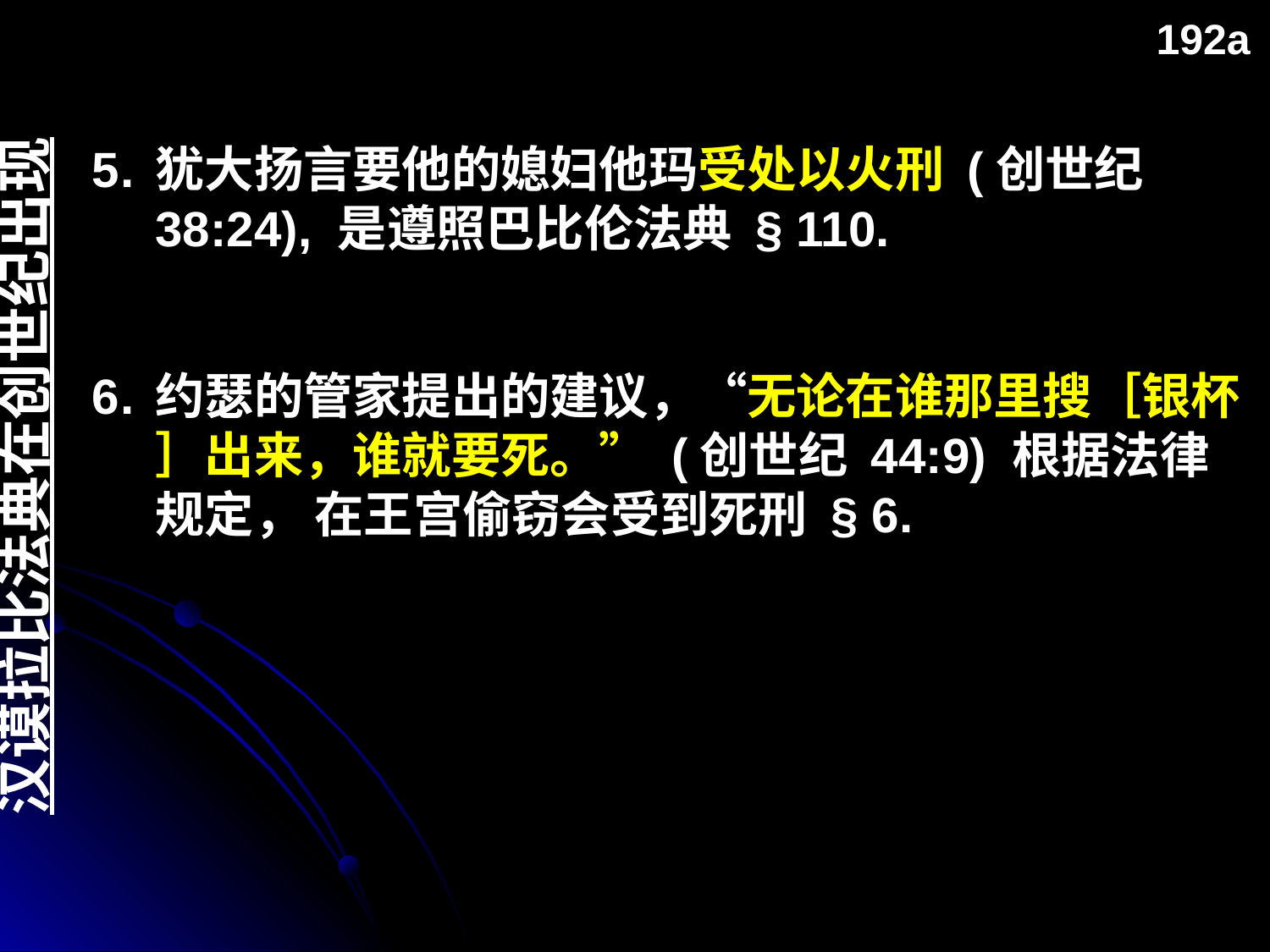

192a
犹大扬言要他的媳妇他玛受处以火刑 (创世纪 38:24), 是遵照巴比伦法典 § 110.

约瑟的管家提出的建议，“无论在谁那里搜［银杯］出来，谁就要死。” (创世纪 44:9) 根据法律规定， 在王宫偷窃会受到死刑 § 6.
汉谟拉比法典在创世纪出现